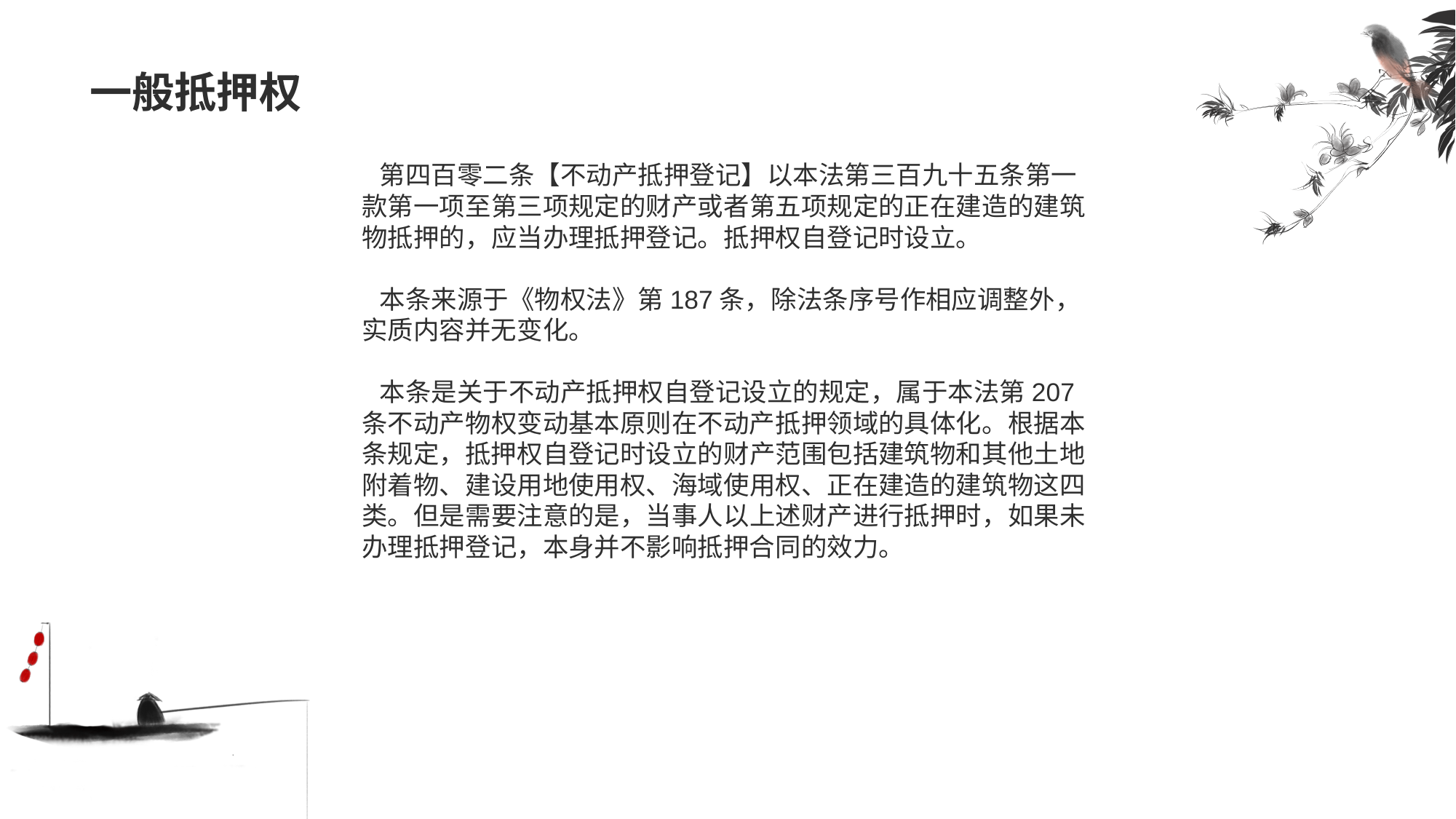

# 一般抵押权

  第四百零二条【不动产抵押登记】以本法第三百九十五条第一款第一项至第三项规定的财产或者第五项规定的正在建造的建筑物抵押的，应当办理抵押登记。抵押权自登记时设立。

  本条来源于《物权法》第187条，除法条序号作相应调整外，实质内容并无变化。

  本条是关于不动产抵押权自登记设立的规定，属于本法第207条不动产物权变动基本原则在不动产抵押领域的具体化。根据本条规定，抵押权自登记时设立的财产范围包括建筑物和其他土地附着物、建设用地使用权、海域使用权、正在建造的建筑物这四类。但是需要注意的是，当事人以上述财产进行抵押时，如果未办理抵押登记，本身并不影响抵押合同的效力。
116